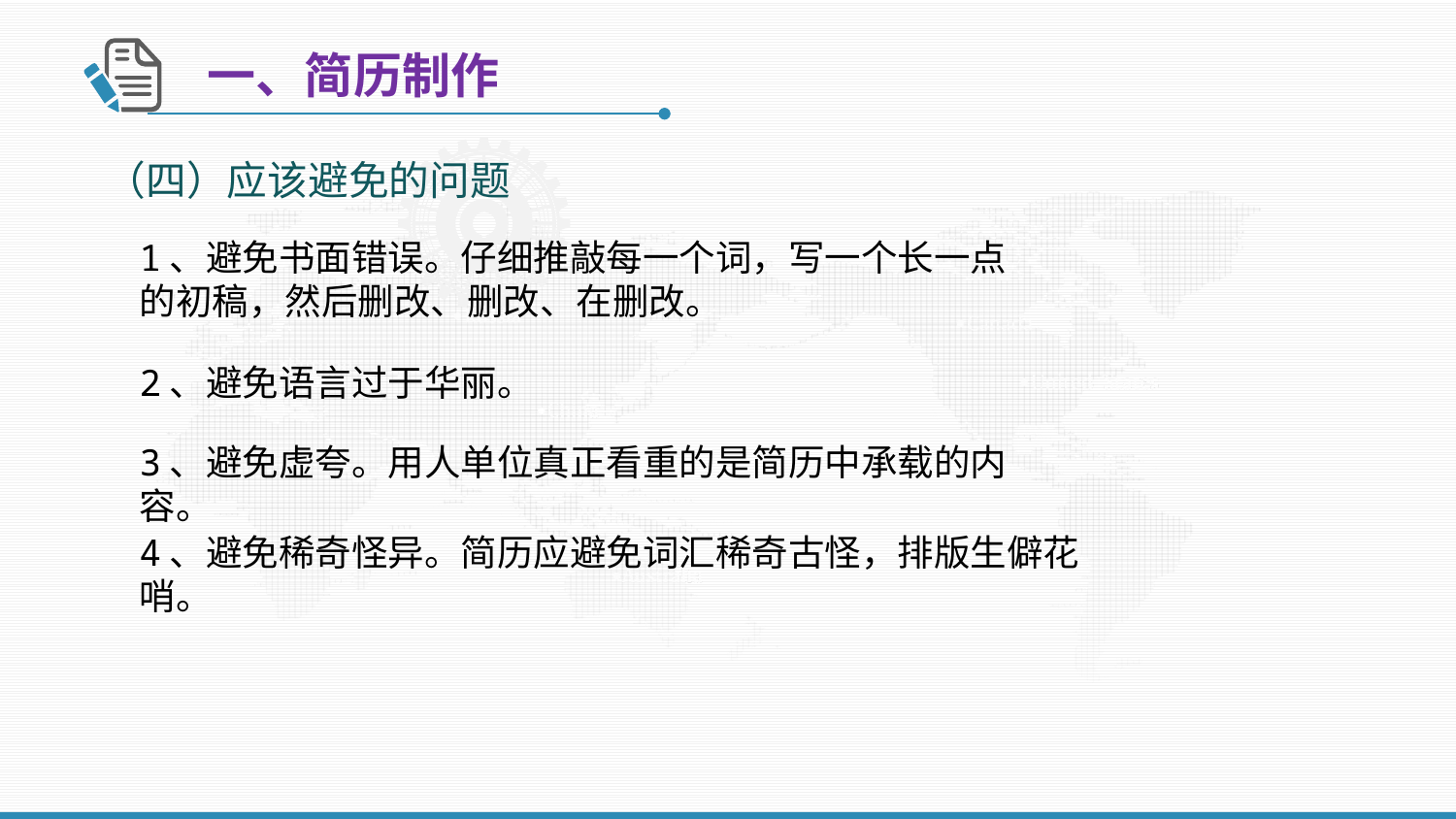

一、简历制作

（四）应该避免的问题
1、避免书面错误。仔细推敲每一个词，写一个长一点的初稿，然后删改、删改、在删改。
2、避免语言过于华丽。
3、避免虚夸。用人单位真正看重的是简历中承载的内容。
4、避免稀奇怪异。简历应避免词汇稀奇古怪，排版生僻花哨。